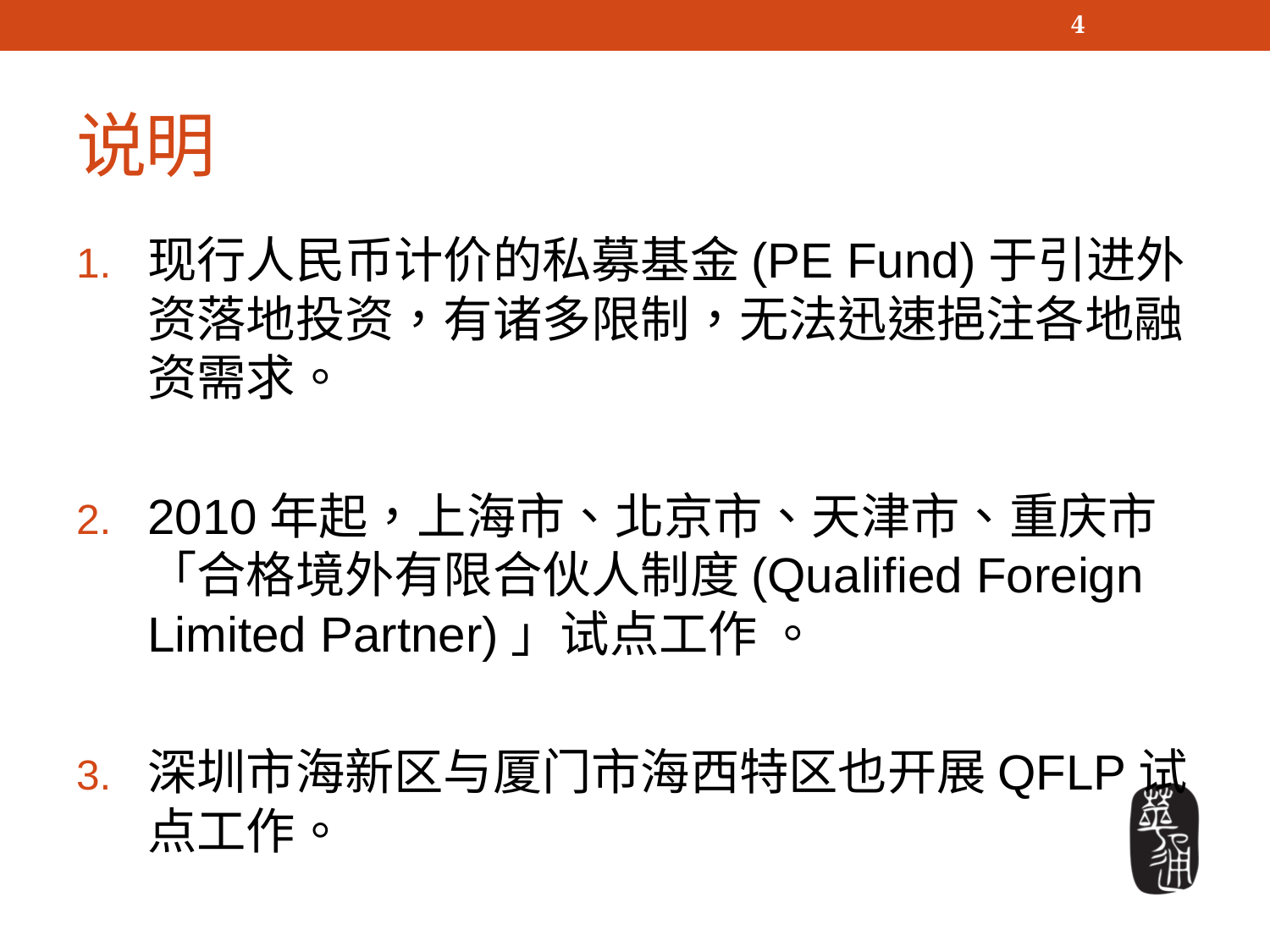

4
# 说明
现行人民币计价的私募基金(PE Fund)于引进外资落地投资，有诸多限制，无法迅速挹注各地融资需求。

2010年起，上海市、北京市、天津市、重庆市「合格境外有限合伙人制度(Qualified Foreign Limited Partner)」试点工作 。

深圳市海新区与厦门市海西特区也开展QFLP试点工作。